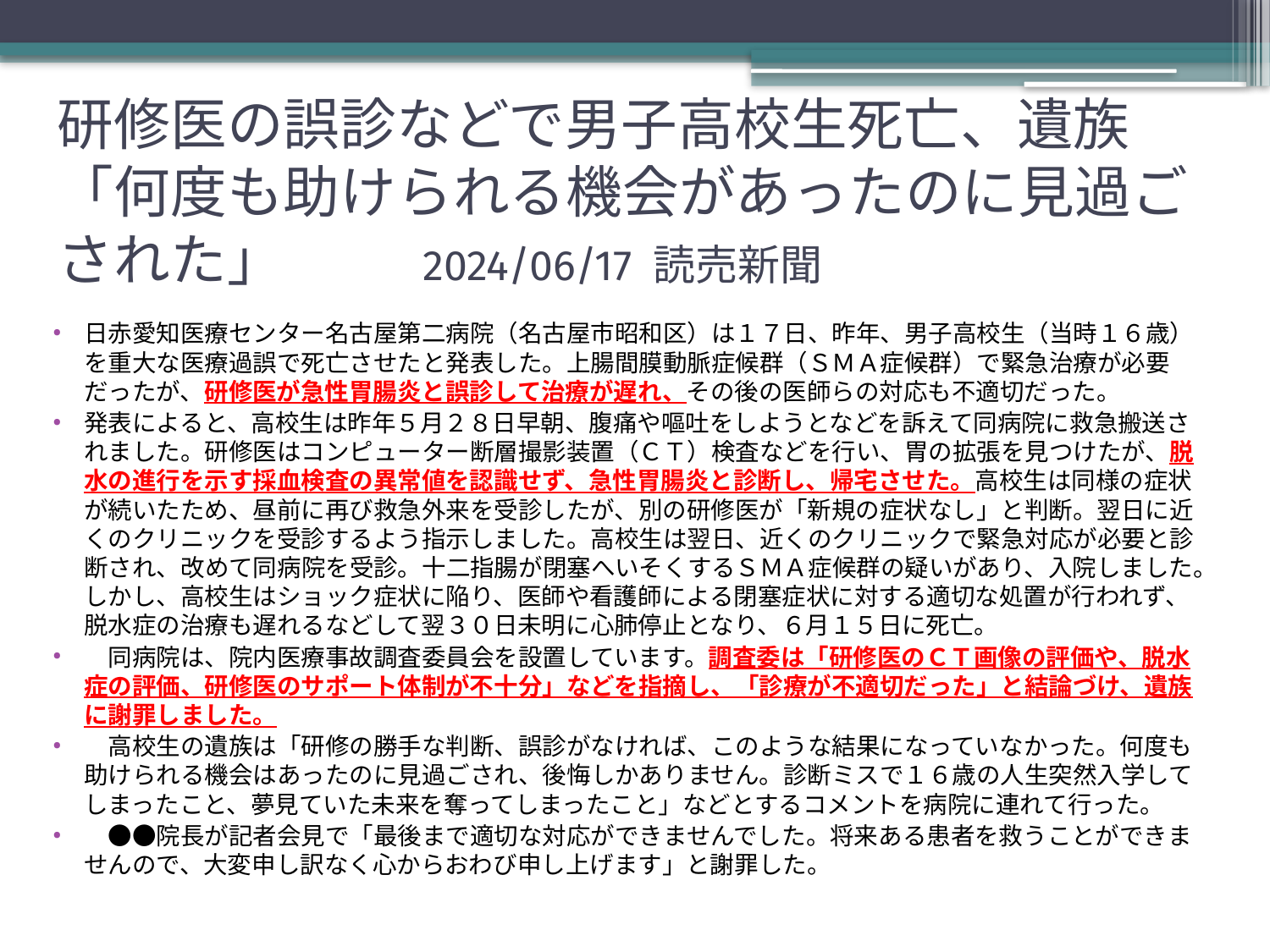

# 研修医の誤診などで男子高校生死亡、遺族「何度も助けられる機会があったのに見過ごされた」　　 2024/06/17 読売新聞
日赤愛知医療センター名古屋第二病院（名古屋市昭和区）は１７日、昨年、男子高校生（当時１６歳）を重大な医療過誤で死亡させたと発表した。上腸間膜動脈症候群（ＳＭＡ症候群）で緊急治療が必要だったが、研修医が急性胃腸炎と誤診して治療が遅れ、その後の医師らの対応も不適切だった。
発表によると、高校生は昨年５月２８日早朝、腹痛や嘔吐をしようとなどを訴えて同病院に救急搬送されました。研修医はコンピューター断層撮影装置（ＣＴ）検査などを行い、胃の拡張を見つけたが、脱水の進行を示す採血検査の異常値を認識せず、急性胃腸炎と診断し、帰宅させた。高校生は同様の症状が続いたため、昼前に再び救急外来を受診したが、別の研修医が「新規の症状なし」と判断。翌日に近くのクリニックを受診するよう指示しました。高校生は翌日、近くのクリニックで緊急対応が必要と診断され、改めて同病院を受診。十二指腸が閉塞へいそくするＳＭＡ症候群の疑いがあり、入院しました。しかし、高校生はショック症状に陥り、医師や看護師による閉塞症状に対する適切な処置が行われず、脱水症の治療も遅れるなどして翌３０日未明に心肺停止となり、６月１５日に死亡。
　同病院は、院内医療事故調査委員会を設置しています。調査委は「研修医のＣＴ画像の評価や、脱水症の評価、研修医のサポート体制が不十分」などを指摘し、「診療が不適切だった」と結論づけ、遺族に謝罪しました。
　高校生の遺族は「研修の勝手な判断、誤診がなければ、このような結果になっていなかった。何度も助けられる機会はあったのに見過ごされ、後悔しかありません。診断ミスで１６歳の人生突然入学してしまったこと、夢見ていた未来を奪ってしまったこと」などとするコメントを病院に連れて行った。
　●●院長が記者会見で「最後まで適切な対応ができませんでした。将来ある患者を救うことができませんので、大変申し訳なく心からおわび申し上げます」と謝罪した。